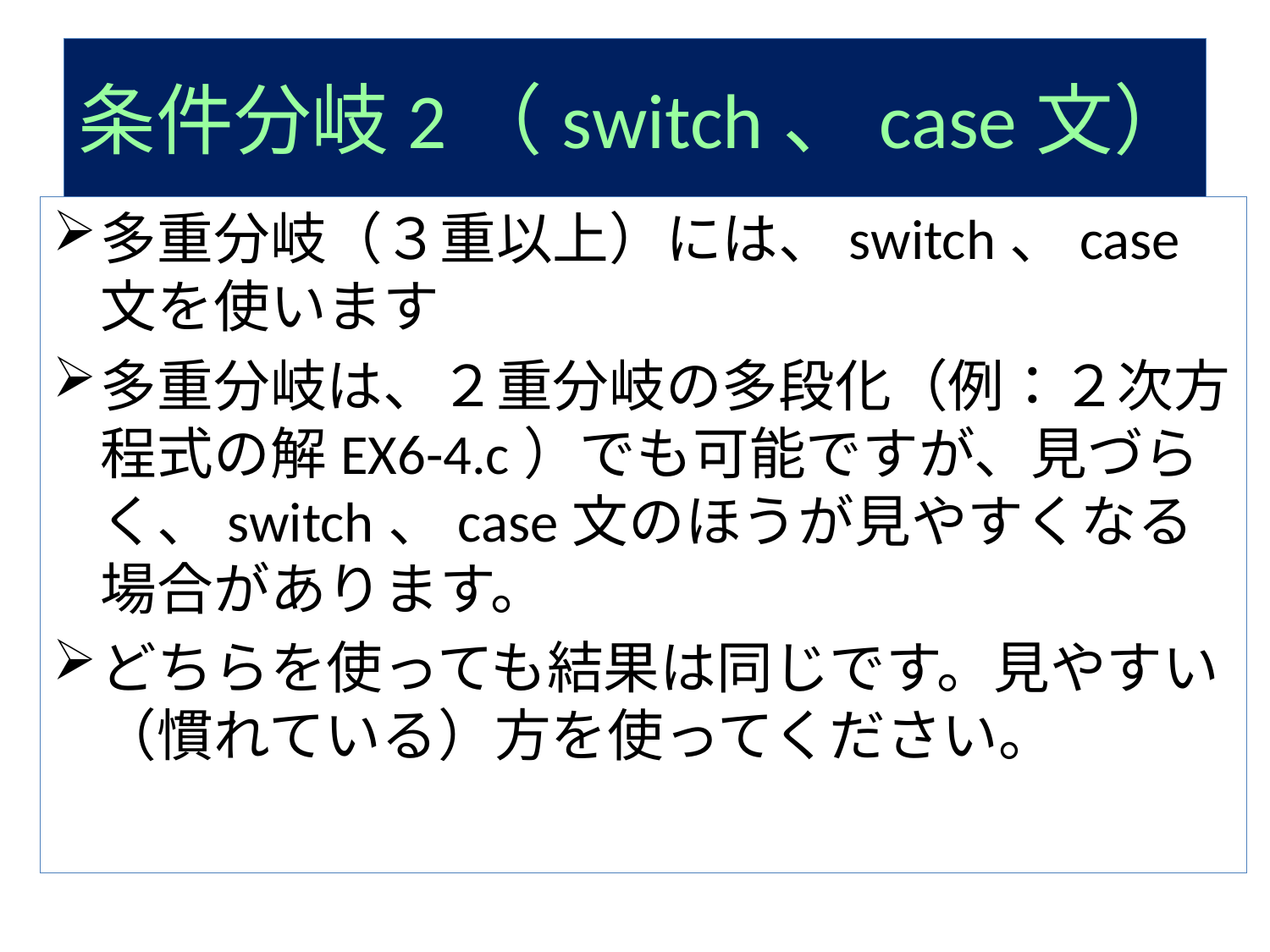

# 条件分岐2（switch、case文）
多重分岐（３重以上）には、switch、case文を使います
多重分岐は、２重分岐の多段化（例：２次方程式の解EX6-4.c）でも可能ですが、見づらく、switch、case文のほうが見やすくなる場合があります。
どちらを使っても結果は同じです。見やすい（慣れている）方を使ってください。